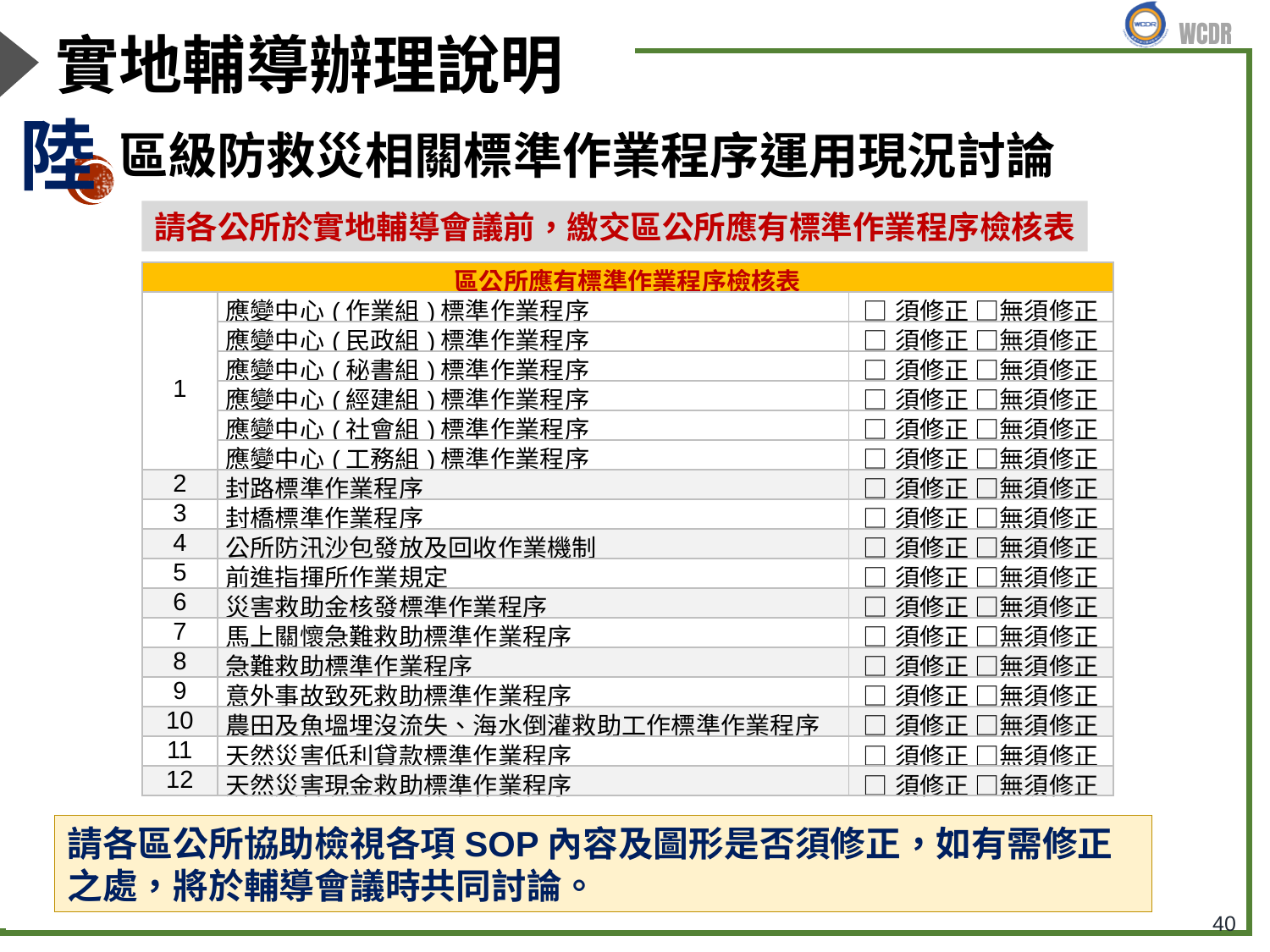

# 實地輔導辦理說明
陸

區級防救災相關標準作業程序運用現況討論
請各公所於實地輔導會議前，繳交區公所應有標準作業程序檢核表
| 區公所應有標準作業程序檢核表 |  |  |
| --- | --- | --- |
| 1 | 應變中心(作業組)標準作業程序 | □須修正 □無須修正 |
|  | 應變中心(民政組)標準作業程序 | □須修正 □無須修正 |
|  | 應變中心(秘書組)標準作業程序 | □須修正 □無須修正 |
|  | 應變中心(經建組)標準作業程序 | □須修正 □無須修正 |
|  | 應變中心(社會組)標準作業程序 | □須修正 □無須修正 |
|  | 應變中心(工務組)標準作業程序 | □須修正 □無須修正 |
| 2 | 封路標準作業程序 | □須修正 □無須修正 |
| 3 | 封橋標準作業程序 | □須修正 □無須修正 |
| 4 | 公所防汛沙包發放及回收作業機制 | □須修正 □無須修正 |
| 5 | 前進指揮所作業規定 | □須修正 □無須修正 |
| 6 | 災害救助金核發標準作業程序 | □須修正 □無須修正 |
| 7 | 馬上關懷急難救助標準作業程序 | □須修正 □無須修正 |
| 8 | 急難救助標準作業程序 | □須修正 □無須修正 |
| 9 | 意外事故致死救助標準作業程序 | □須修正 □無須修正 |
| 10 | 農田及魚塭埋沒流失、海水倒灌救助工作標準作業程序 | □須修正 □無須修正 |
| 11 | 天然災害低利貸款標準作業程序 | □須修正 □無須修正 |
| 12 | 天然災害現金救助標準作業程序 | □須修正 □無須修正 |
請各區公所協助檢視各項SOP內容及圖形是否須修正，如有需修正之處，將於輔導會議時共同討論。
40